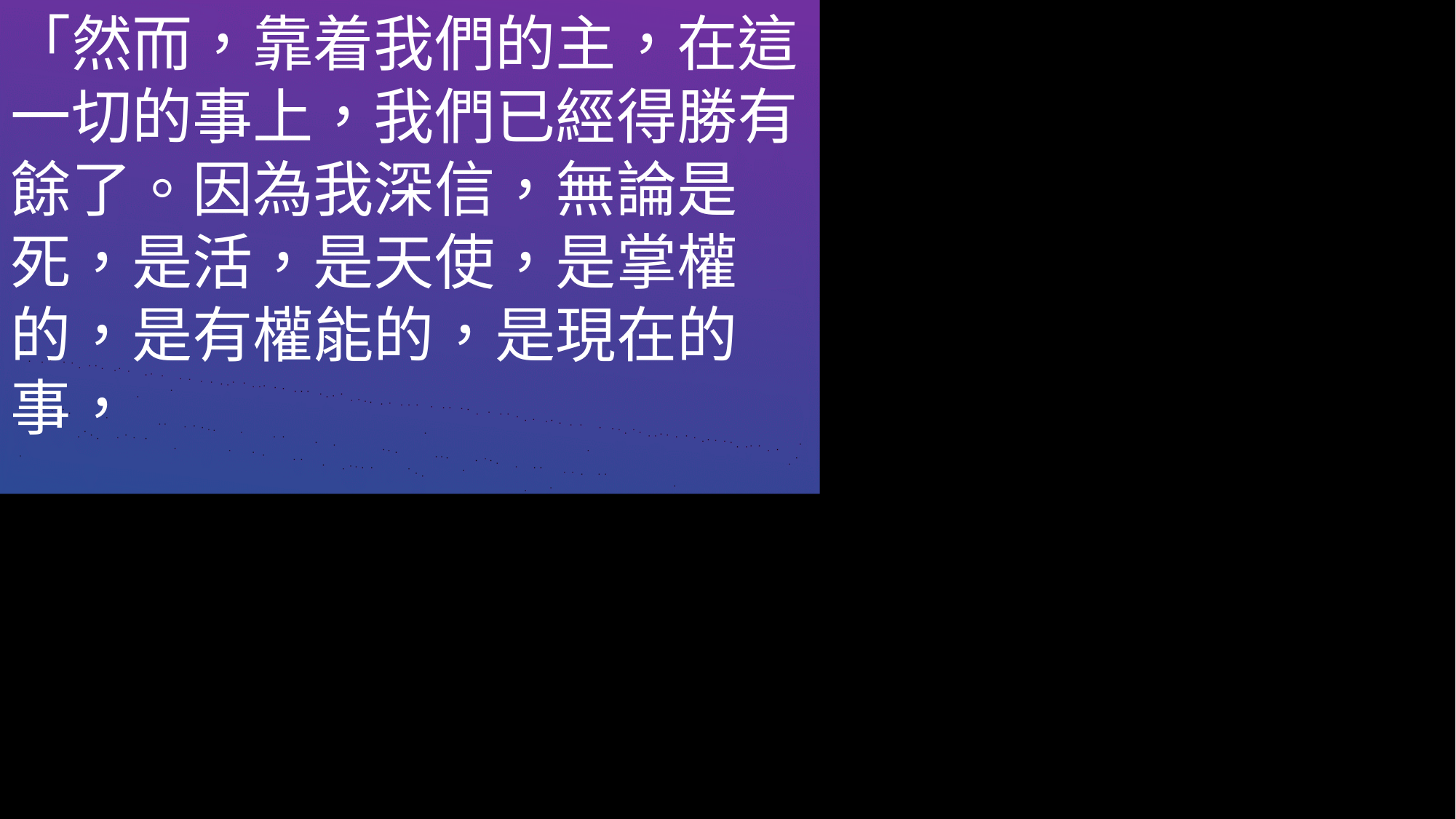

「然而，靠着我們的主，在這一切的事上，我們已經得勝有餘了。因為我深信，無論是死，是活，是天使，是掌權的，是有權能的，是現在的事，